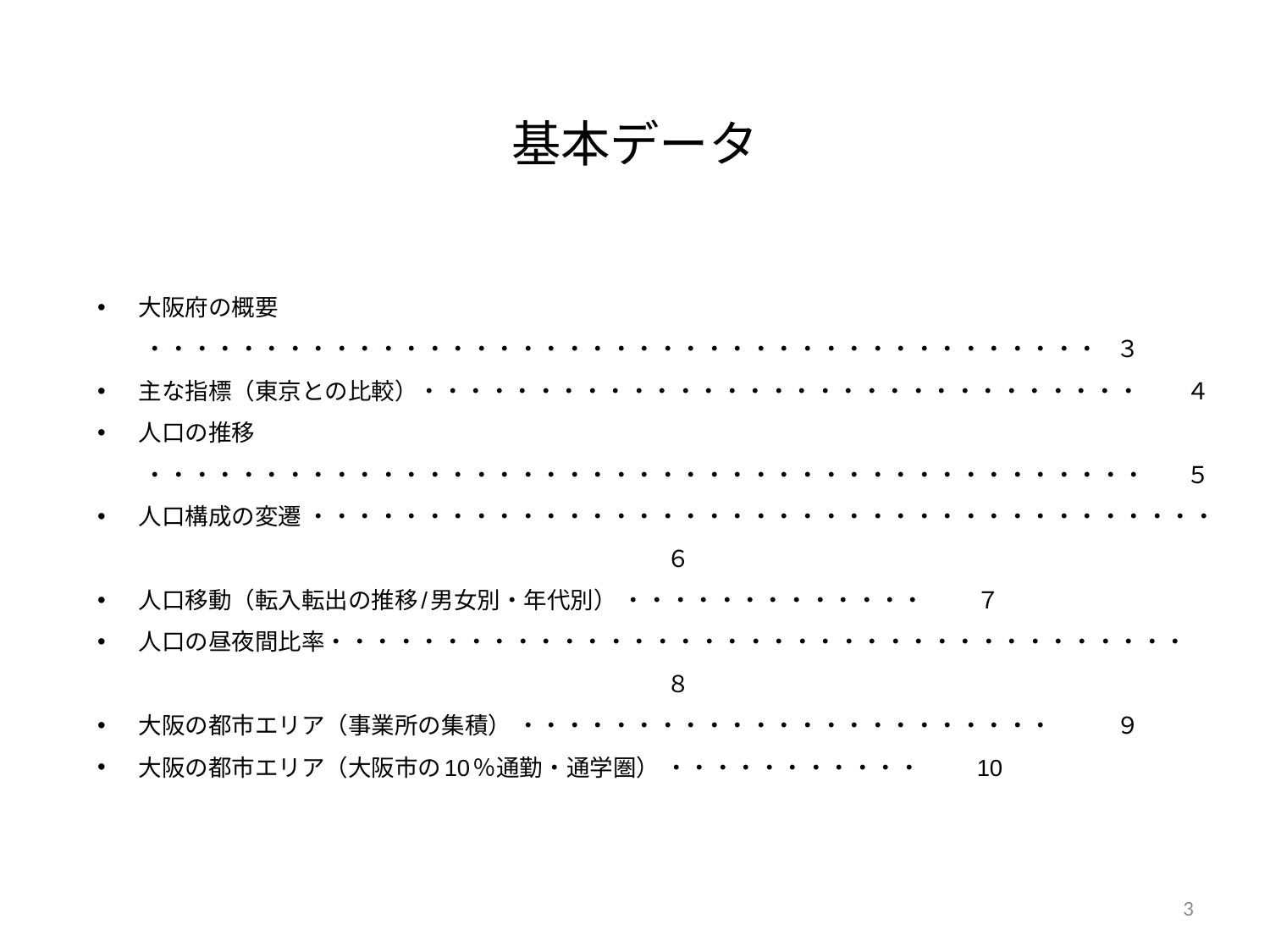

# 基本データ

大阪府の概要 ・・・・・・・・・・・・・・・・・・・・・・・・・・・・・・・・・・・・・・・・・	３
主な指標（東京との比較）・・・・・・・・・・・・・・・・・・・・・・・・・・・・・・・	４
人口の推移 ・・・・・・・・・・・・・・・・・・・・・・・・・・・・・・・・・・・・・・・・・・・	５
人口構成の変遷 ・・・・・・・・・・・・・・・・・・・・・・・・・・・・・・・・・・・・・・・	６
人口移動（転入転出の推移/男女別・年代別） ・・・・・・・・・・・・・ 	７
人口の昼夜間比率・・・・・・・・・・・・・・・・・・・・・・・・・・・・・・・・・・・・・ 	８
大阪の都市エリア（事業所の集積） ・・・・・・・・・・・・・・・・・・・・・・・ 	９
大阪の都市エリア（大阪市の10％通勤・通学圏） ・・・・・・・・・・・ 	10
3